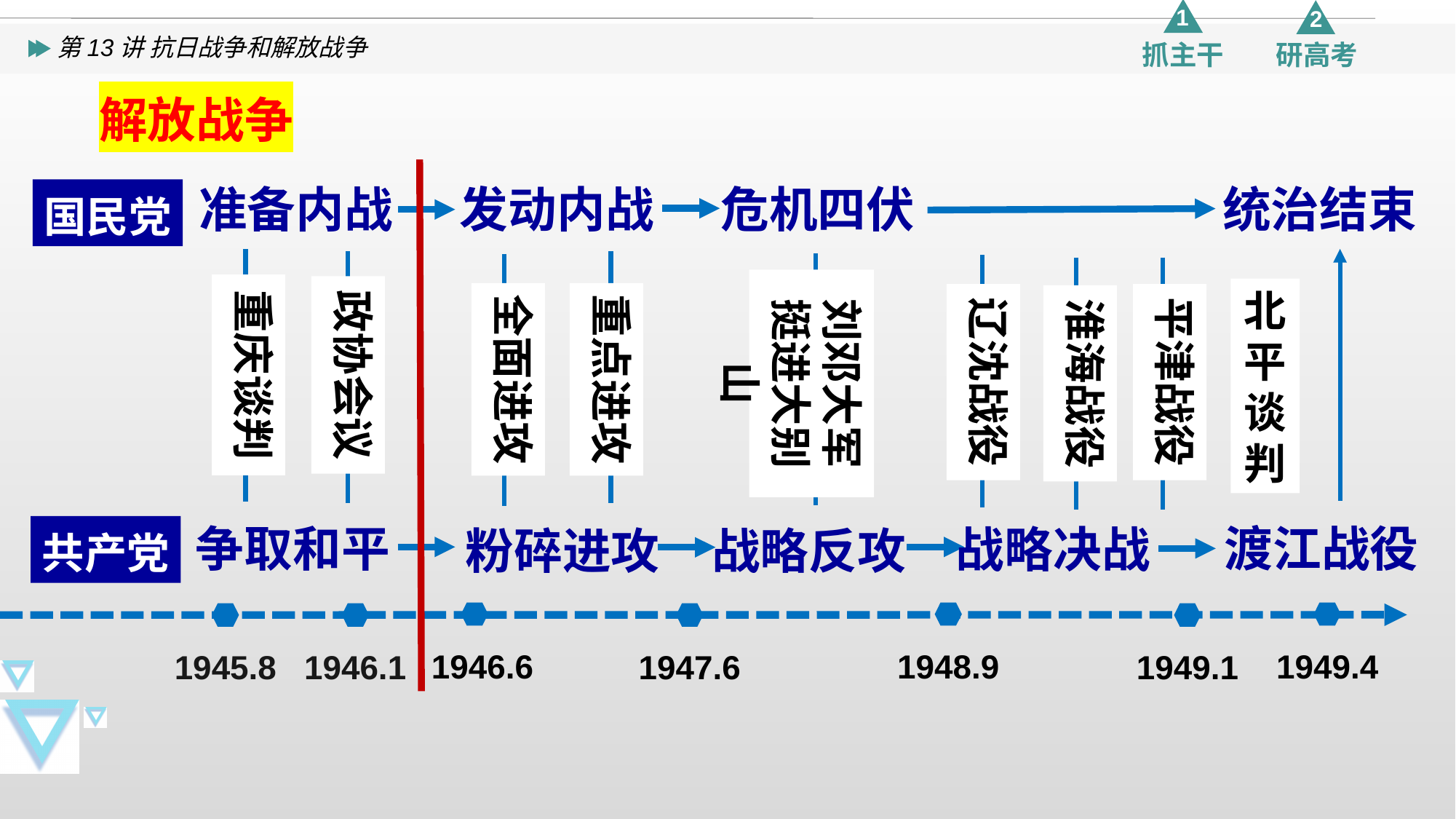

解放战争
准备内战
发动内战
危机四伏
统治结束
国民党
刘邓大军
挺进大别山
重庆谈判
政协会议
北平
谈判
全面进攻
重点进攻
辽沈战役
平津战役
淮海战役
争取和平
渡江战役
战略决战
粉碎进攻
战略反攻
共产党

1946.6
1948.9
1949.4
1945.8
1946.1
1947.6
1949.1